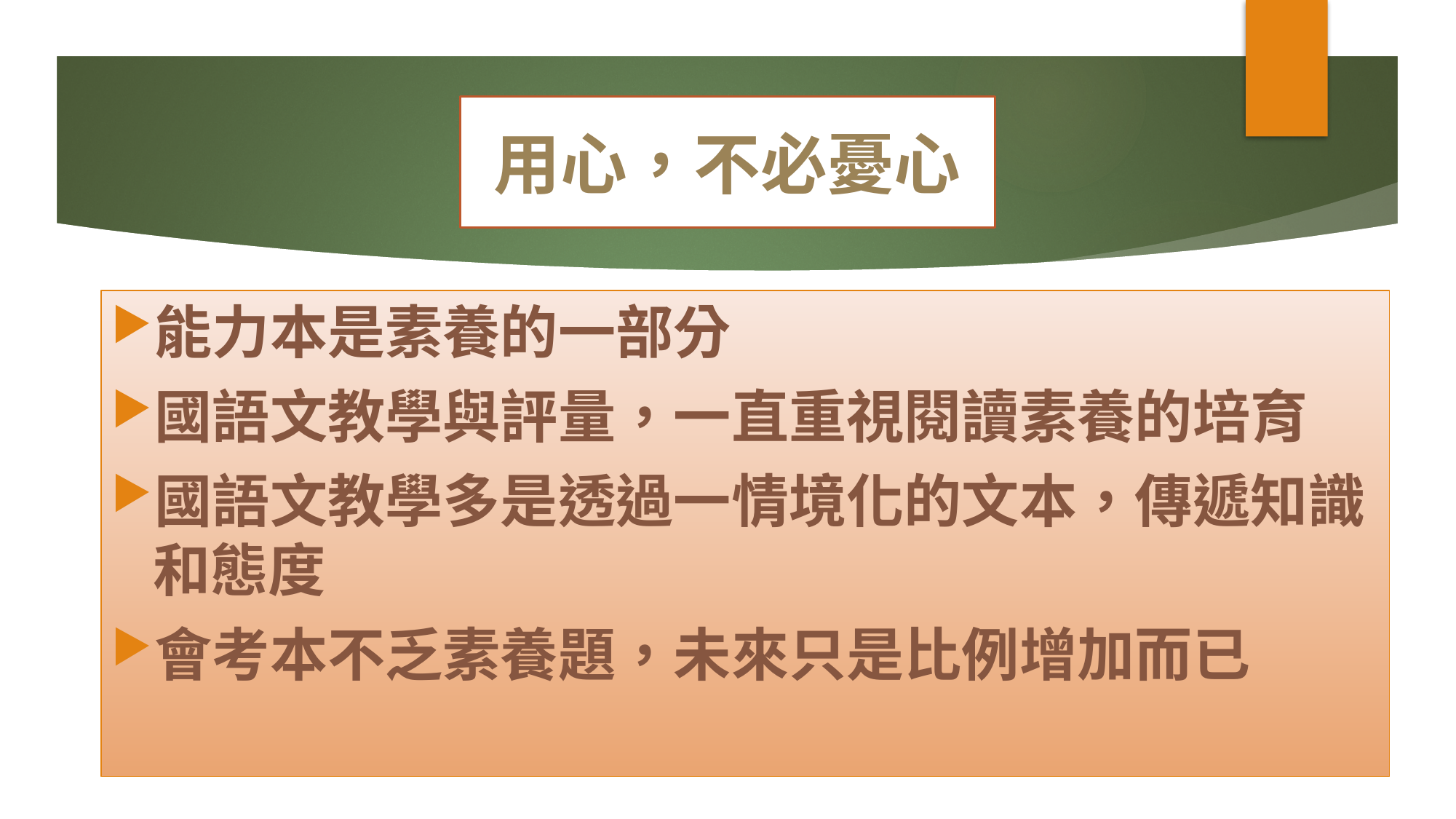

# 用心，不必憂心
能力本是素養的一部分
國語文教學與評量，一直重視閱讀素養的培育
國語文教學多是透過一情境化的文本，傳遞知識和態度
會考本不乏素養題，未來只是比例增加而已